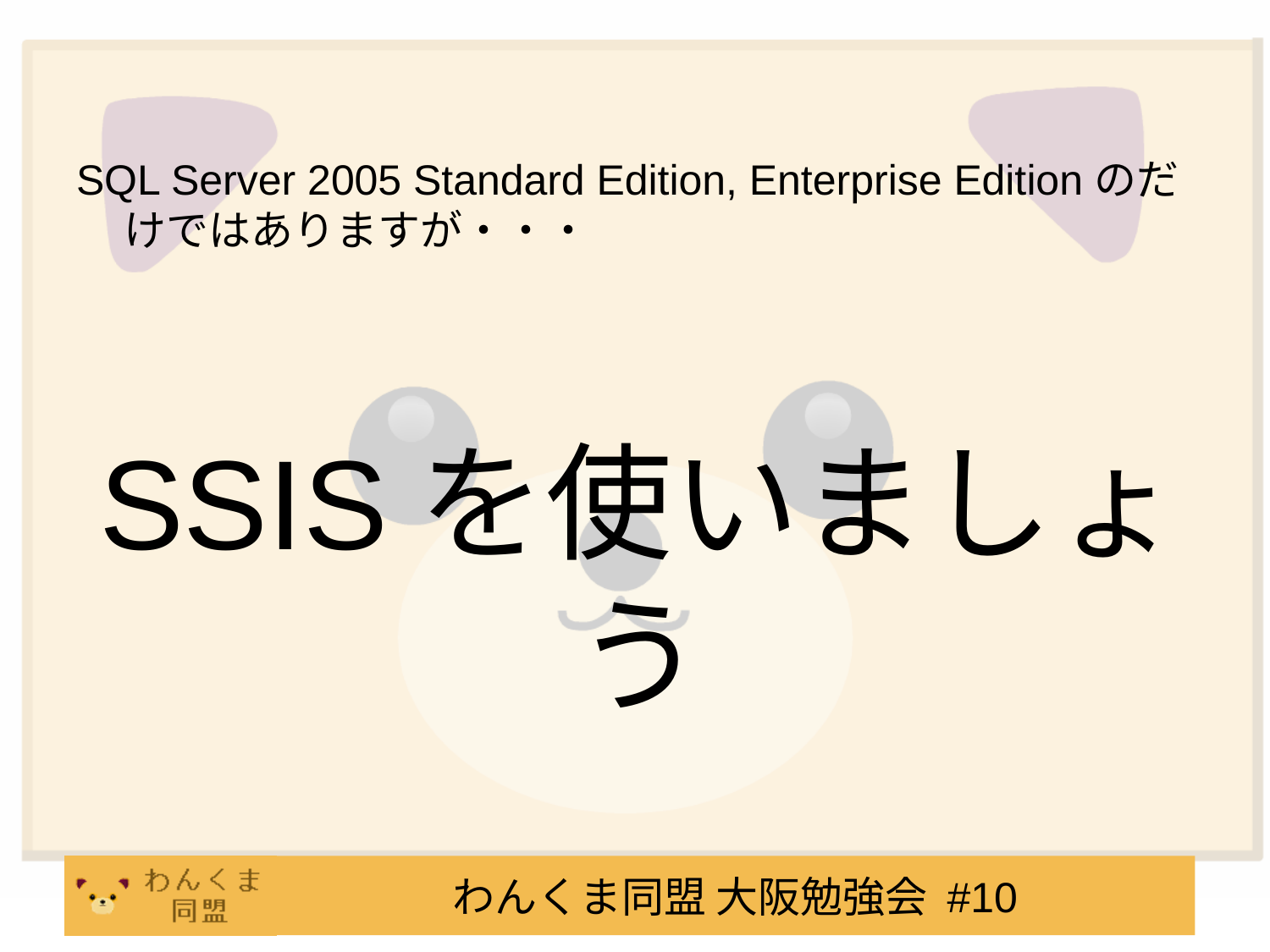

#
SQL Server 2005 Standard Edition, Enterprise Editionのだけではありますが・・・
SSISを使いましょう